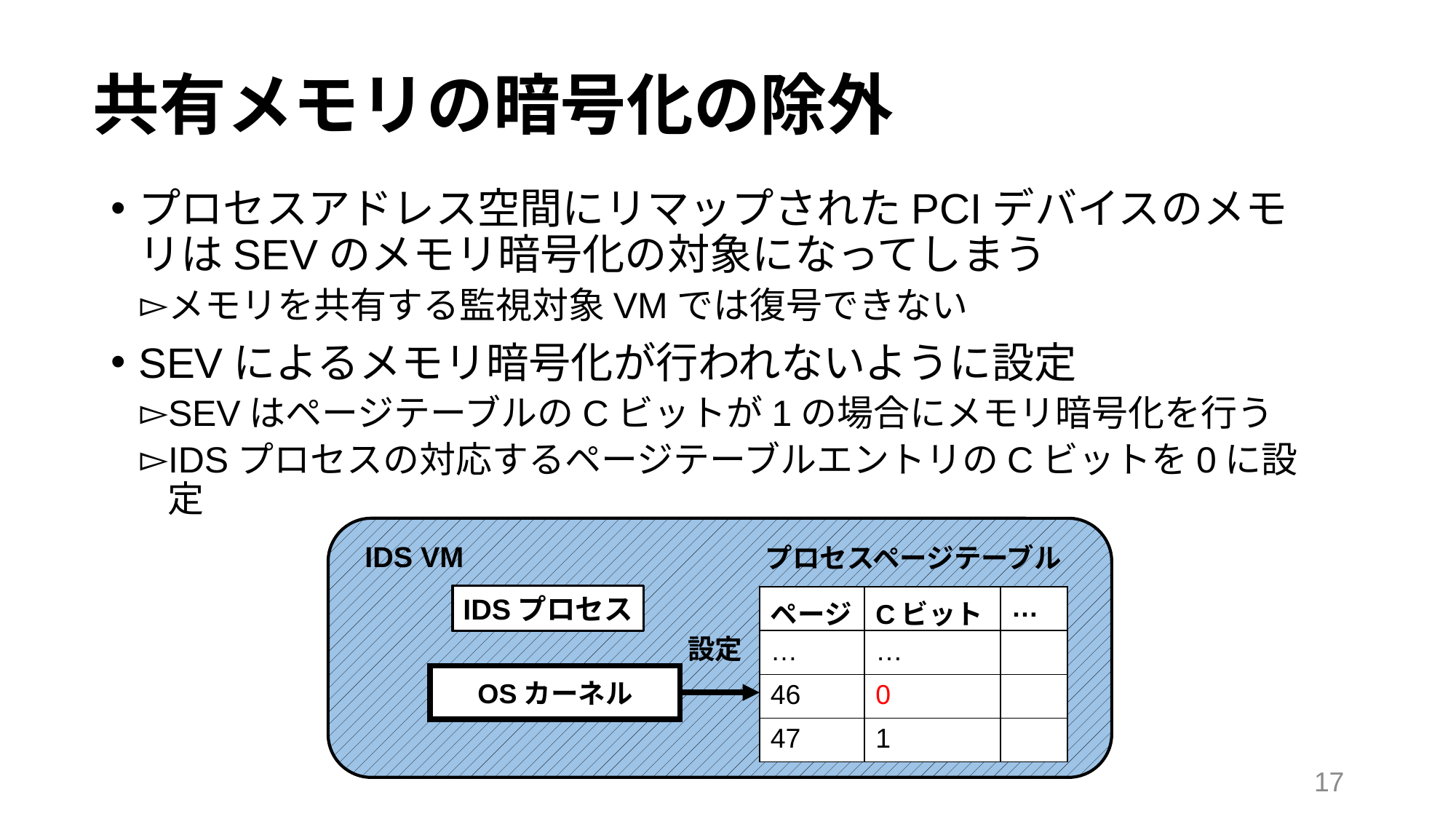

# 共有メモリの暗号化の除外
プロセスアドレス空間にリマップされたPCIデバイスのメモリはSEVのメモリ暗号化の対象になってしまう
メモリを共有する監視対象VMでは復号できない
SEVによるメモリ暗号化が行われないように設定
SEVはページテーブルのCビットが1の場合にメモリ暗号化を行う
IDSプロセスの対応するページテーブルエントリのCビットを0に設定

IDS VM
プロセスページテーブル
IDSプロセス
| ページ | Cビット | … |
| --- | --- | --- |
| … | … |  |
| 46 | 0 |  |
| 47 | 1 |  |
設定
OSカーネル
17